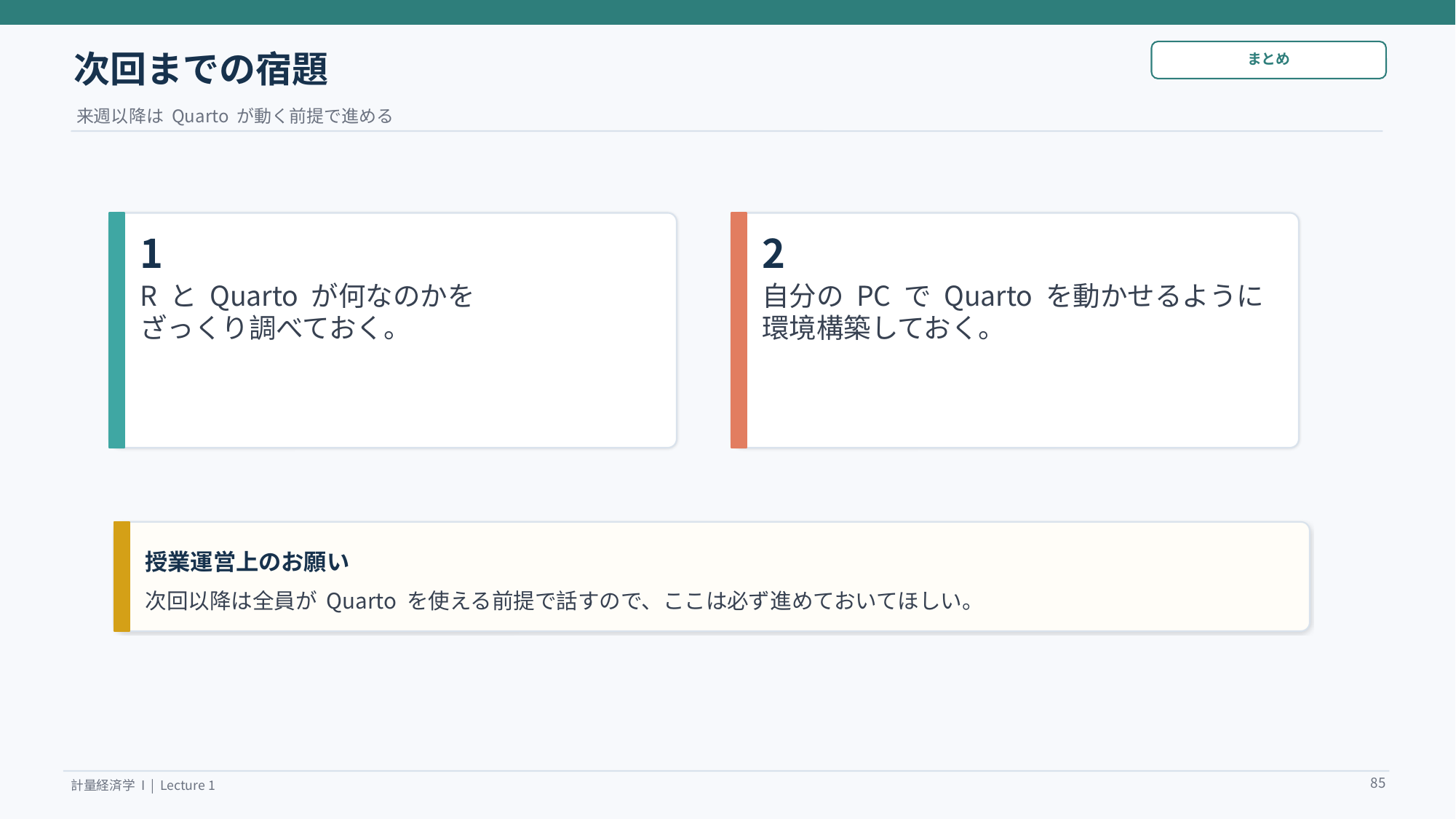

次回までの宿題

まとめ
来週以降は Quarto が動く前提で進める

1
2
R と Quarto が何なのかを
ざっくり調べておく。
自分の PC で Quarto を動かせるように
環境構築しておく。

授業運営上のお願い
次回以降は全員が Quarto を使える前提で話すので、ここは必ず進めておいてほしい。

85
計量経済学 I  |  Lecture 1